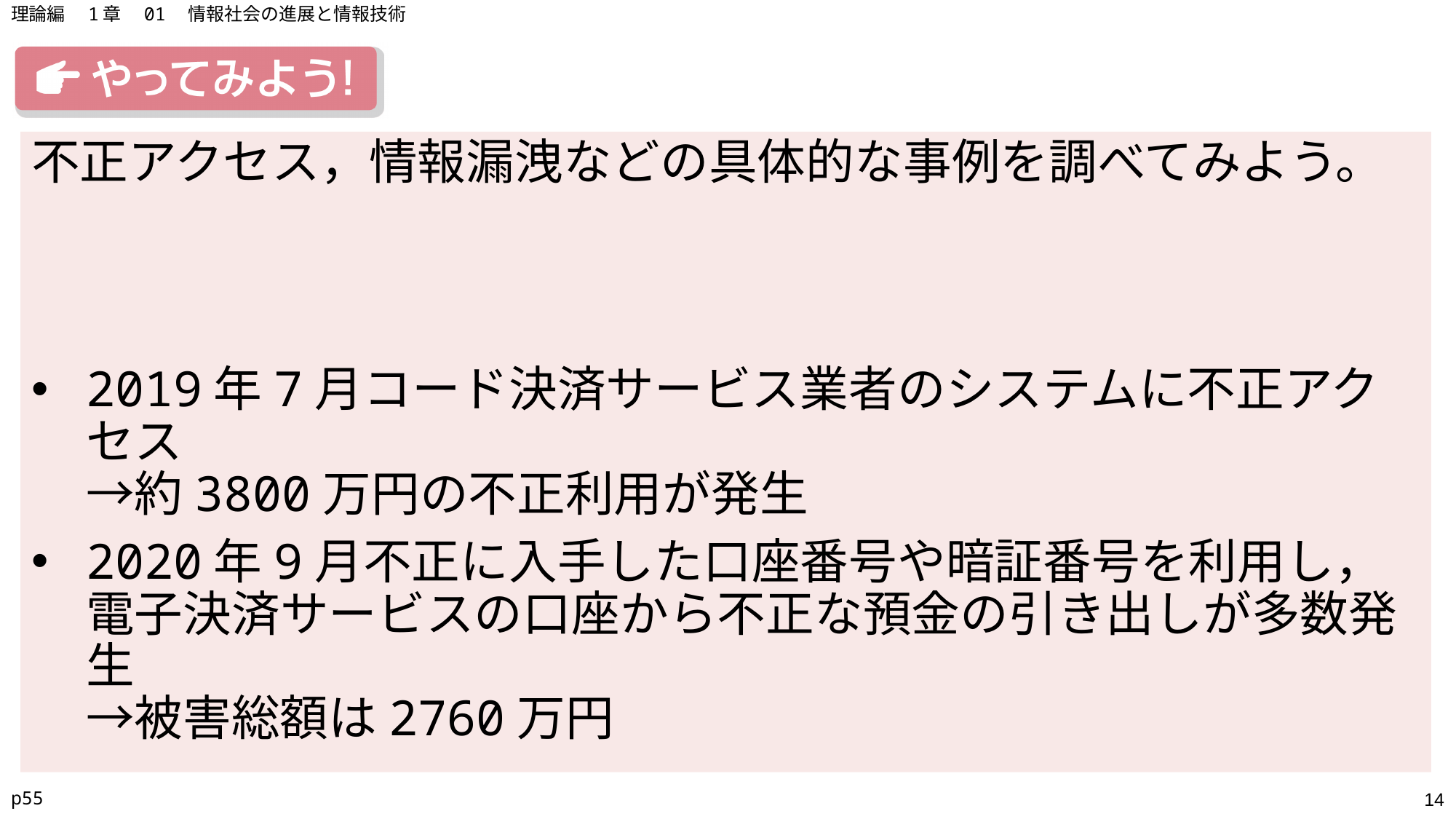

理論編　1章　01　情報社会の進展と情報技術
不正アクセス，情報漏洩などの具体的な事例を調べてみよう。

2019年7月コード決済サービス業者のシステムに不正アクセス
→約3800万円の不正利用が発生
2020年9月不正に入手した口座番号や暗証番号を利用し，電子決済サービスの口座から不正な預金の引き出しが多数発生
→被害総額は2760万円
p55
14